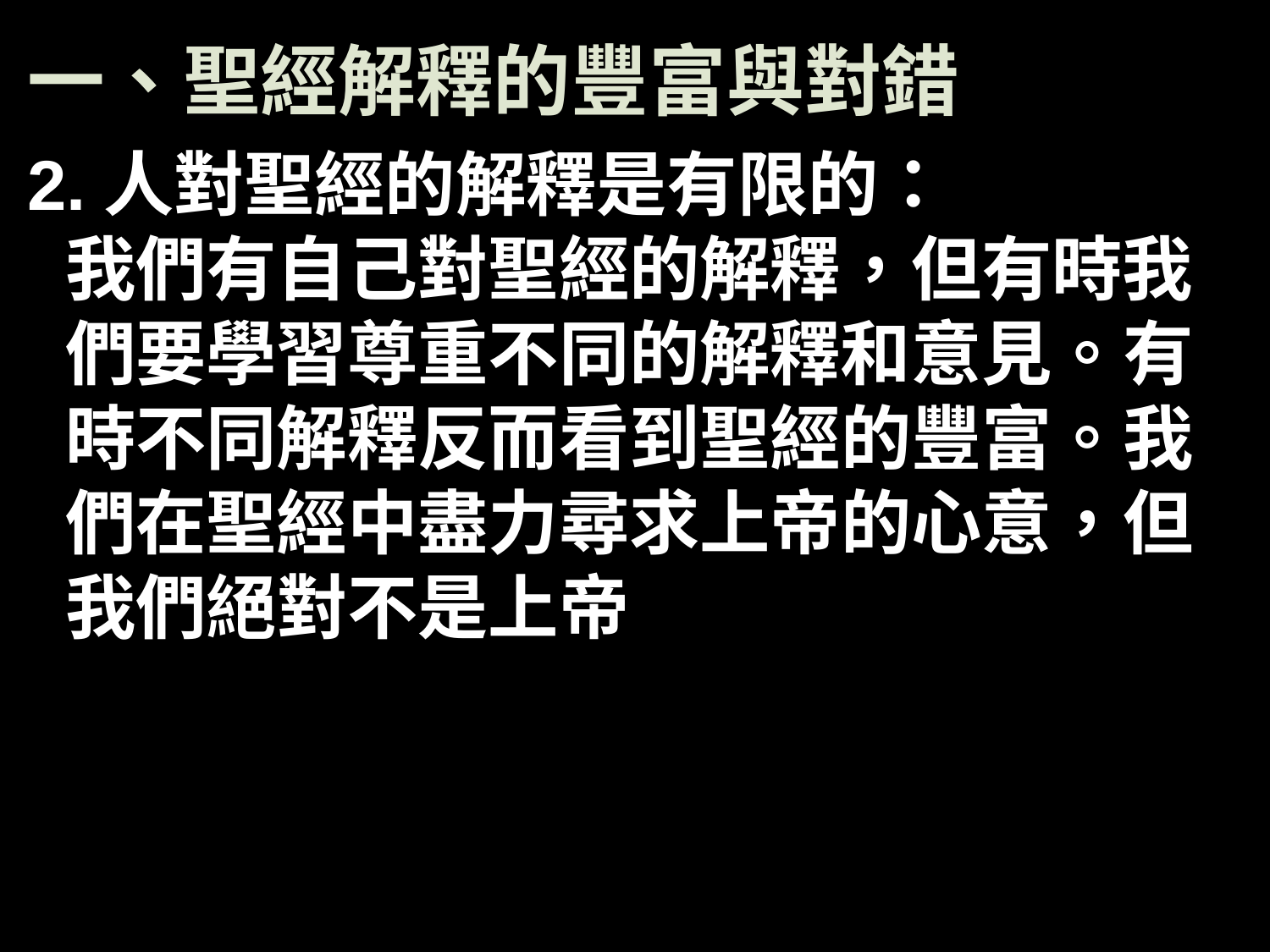

一、聖經解釋的豐富與對錯
2.人對聖經的解釋是有限的：
我們有自己對聖經的解釋，但有時我們要學習尊重不同的解釋和意見。有時不同解釋反而看到聖經的豐富。我們在聖經中盡力尋求上帝的心意，但我們絕對不是上帝